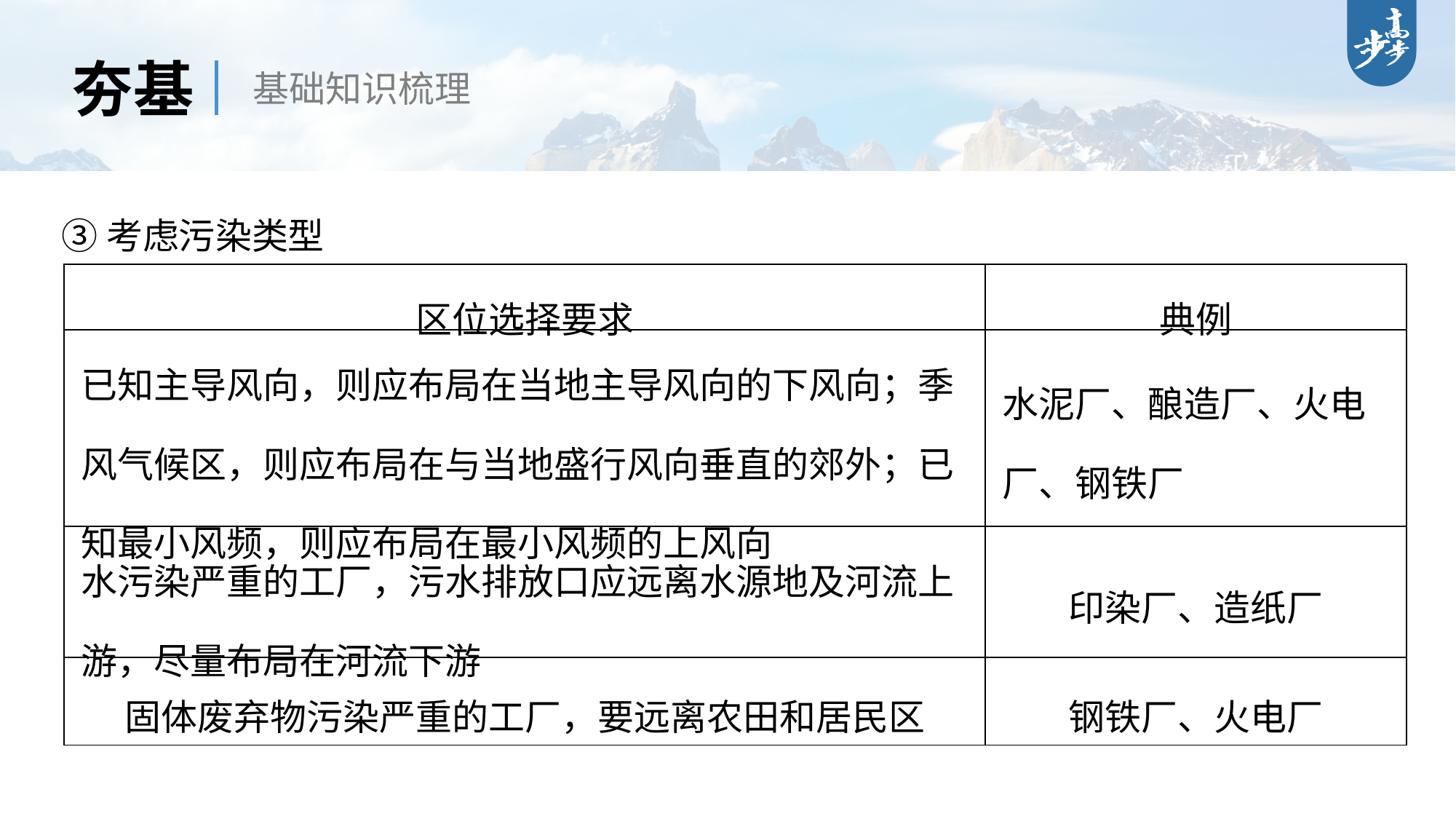

夯基
基础知识梳理
③考虑污染类型
| 区位选择要求 | 典例 |
| --- | --- |
| 已知主导风向，则应布局在当地主导风向的下风向；季风气候区，则应布局在与当地盛行风向垂直的郊外；已知最小风频，则应布局在最小风频的上风向 | 水泥厂、酿造厂、火电厂、钢铁厂 |
| 水污染严重的工厂，污水排放口应远离水源地及河流上游，尽量布局在河流下游 | 印染厂、造纸厂 |
| 固体废弃物污染严重的工厂，要远离农田和居民区 | 钢铁厂、火电厂 |